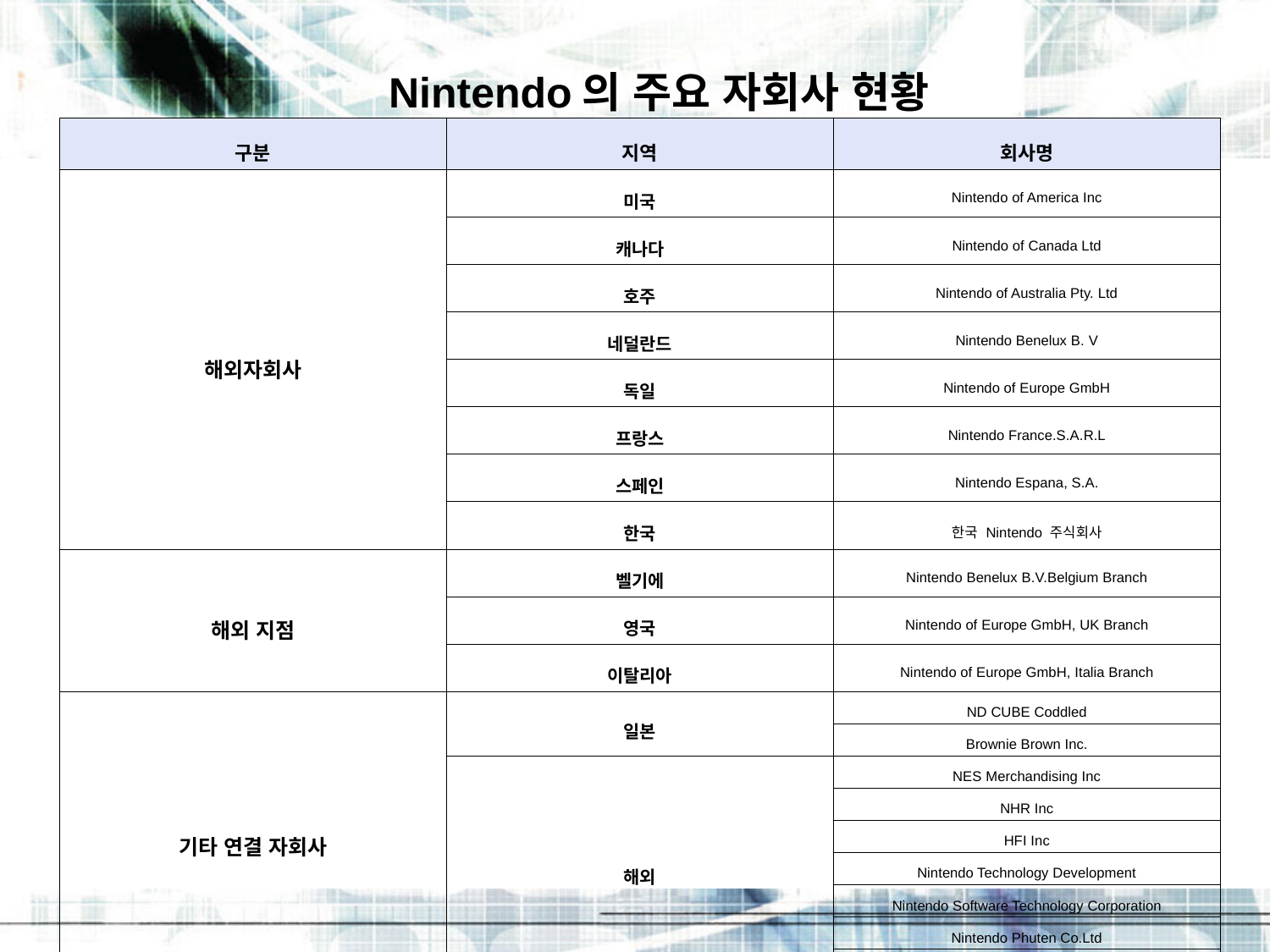

Nintendo의 주요 자회사 현황
| 구분 | 지역 | 회사명 |
| --- | --- | --- |
| 해외자회사 | 미국 | Nintendo of America Inc |
|  | 캐나다 | Nintendo of Canada Ltd |
|  | 호주 | Nintendo of Australia Pty. Ltd |
|  | 네덜란드 | Nintendo Benelux B. V |
|  | 독일 | Nintendo of Europe GmbH |
|  | 프랑스 | Nintendo France.S.A.R.L |
|  | 스페인 | Nintendo Espana, S.A. |
|  | 한국 | 한국 Nintendo 주식회사 |
| 해외 지점 | 벨기에 | Nintendo Benelux B.V.Belgium Branch |
|  | 영국 | Nintendo of Europe GmbH, UK Branch |
|  | 이탈리아 | Nintendo of Europe GmbH, Italia Branch |
| 기타 연결 자회사 | 일본 | ND CUBE Coddled |
|  |  | Brownie Brown Inc. |
|  | 해외 | NES Merchandising Inc |
|  |  | NHR Inc |
|  |  | HFI Inc |
|  |  | Nintendo Technology Development |
|  |  | Nintendo Software Technology Corporation |
|  |  | Nintendo Phuten Co.Ltd |
|  |  | Retro Studios, Inc |